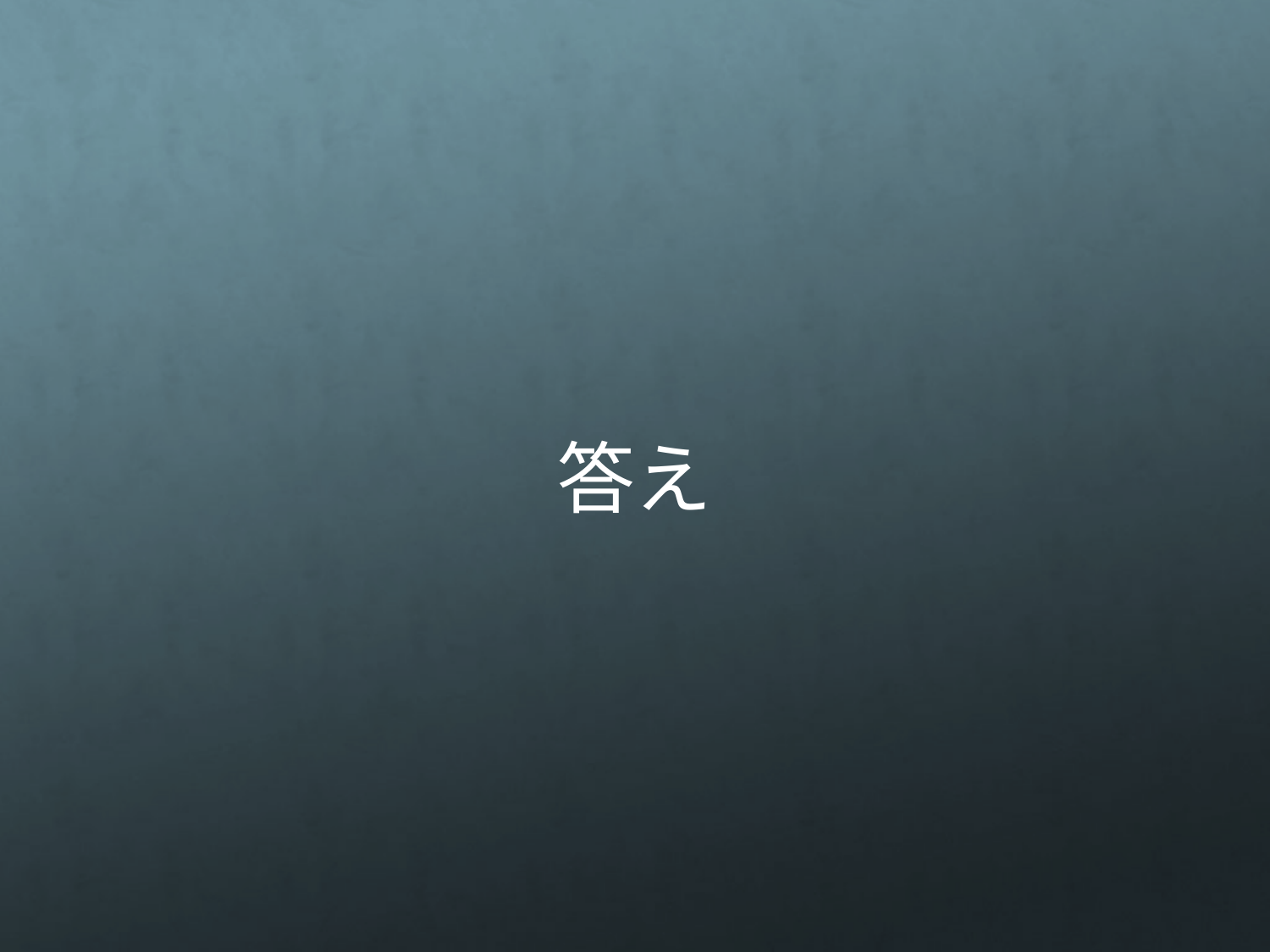

答え
# 答え
無作為に天秤に３つずつのせる．
もし天秤が釣り合えば，重さの違うのは残りの２つの内のどちらかである．
もし天秤がどちらかに傾いたら，下になった皿の上にある３つの物体のどれかである．
その３つの内，無作為に２つとり天秤にそれぞれのせる．
釣り合ったら，残りの１つが重い物体．どちらかに傾いたら，下になった皿の方が重い物体．
思考過程は知覚によって獲得した情報や，長期記憶内の情報を，ある目的のために利用，操作し，新しい情報を生み出す認知過程である．